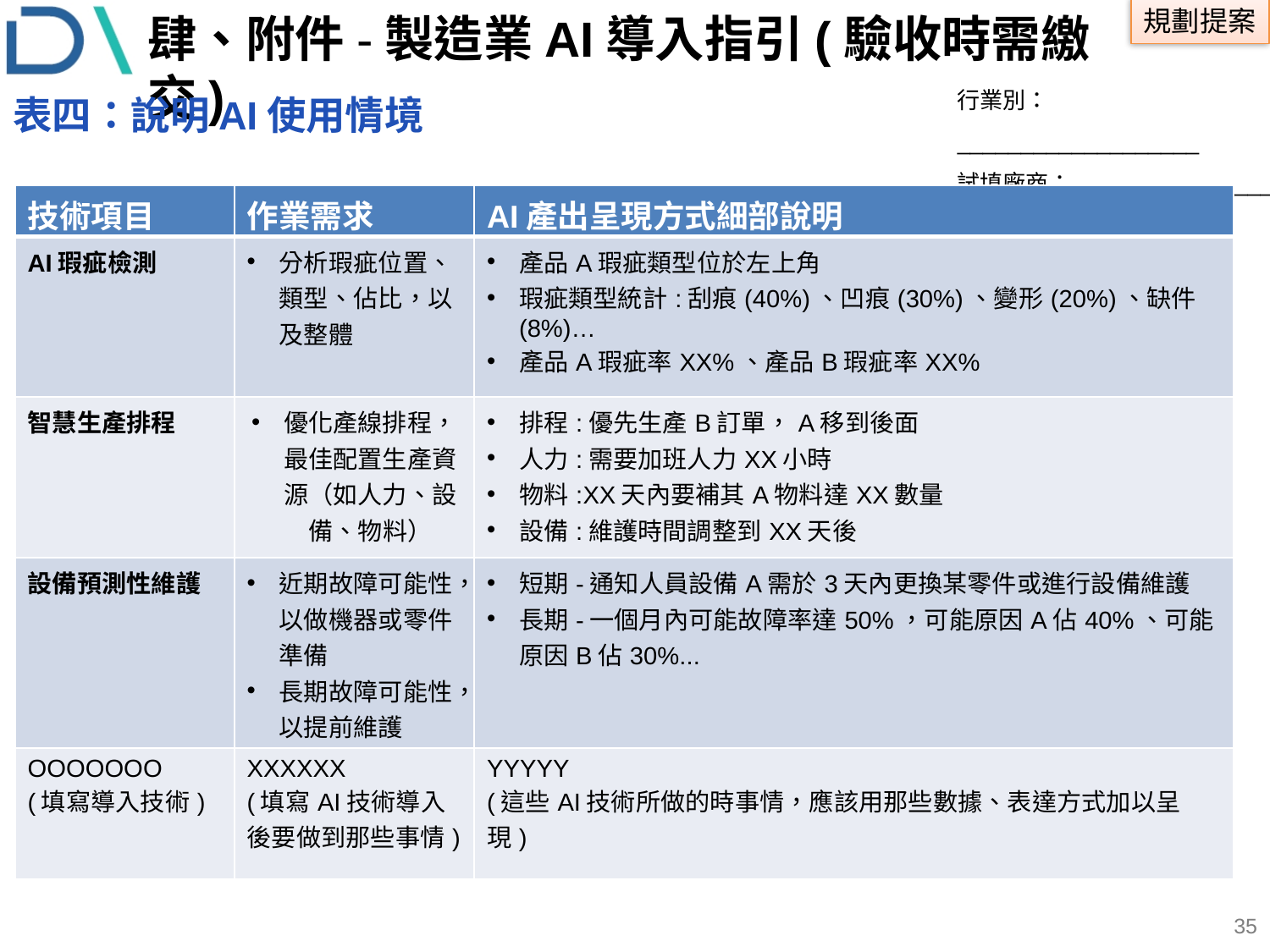

肆、附件-製造業AI導入指引(驗收時需繳交)
行業別：___________________
試填廠商： _______________
表四：說明AI使用情境
| 技術項目 | 作業需求 | AI產出呈現方式細部說明 |
| --- | --- | --- |
| AI瑕疵檢測 | 分析瑕疵位置、類型、佔比，以及整體 | 產品A瑕疵類型位於左上角 瑕疵類型統計:刮痕(40%)、凹痕(30%)、變形(20%)、缺件(8%)… 產品A瑕疵率XX%、產品B瑕疵率XX% |
| 智慧生產排程 | 優化產線排程，最佳配置生產資源（如人力、設備、物料） | 排程:優先生產B訂單，A移到後面 人力:需要加班人力XX小時 物料:XX天內要補其A物料達XX數量 設備:維護時間調整到XX天後 |
| 設備預測性維護 | 近期故障可能性，以做機器或零件準備 長期故障可能性，以提前維護 | 短期-通知人員設備A需於3天內更換某零件或進行設備維護 長期-一個月內可能故障率達50%，可能原因A佔40%、可能原因B佔30%... |
| OOOOOOO (填寫導入技術) | XXXXXX (填寫AI技術導入後要做到那些事情) | YYYYY (這些AI技術所做的時事情，應該用那些數據、表達方式加以呈現) |
35